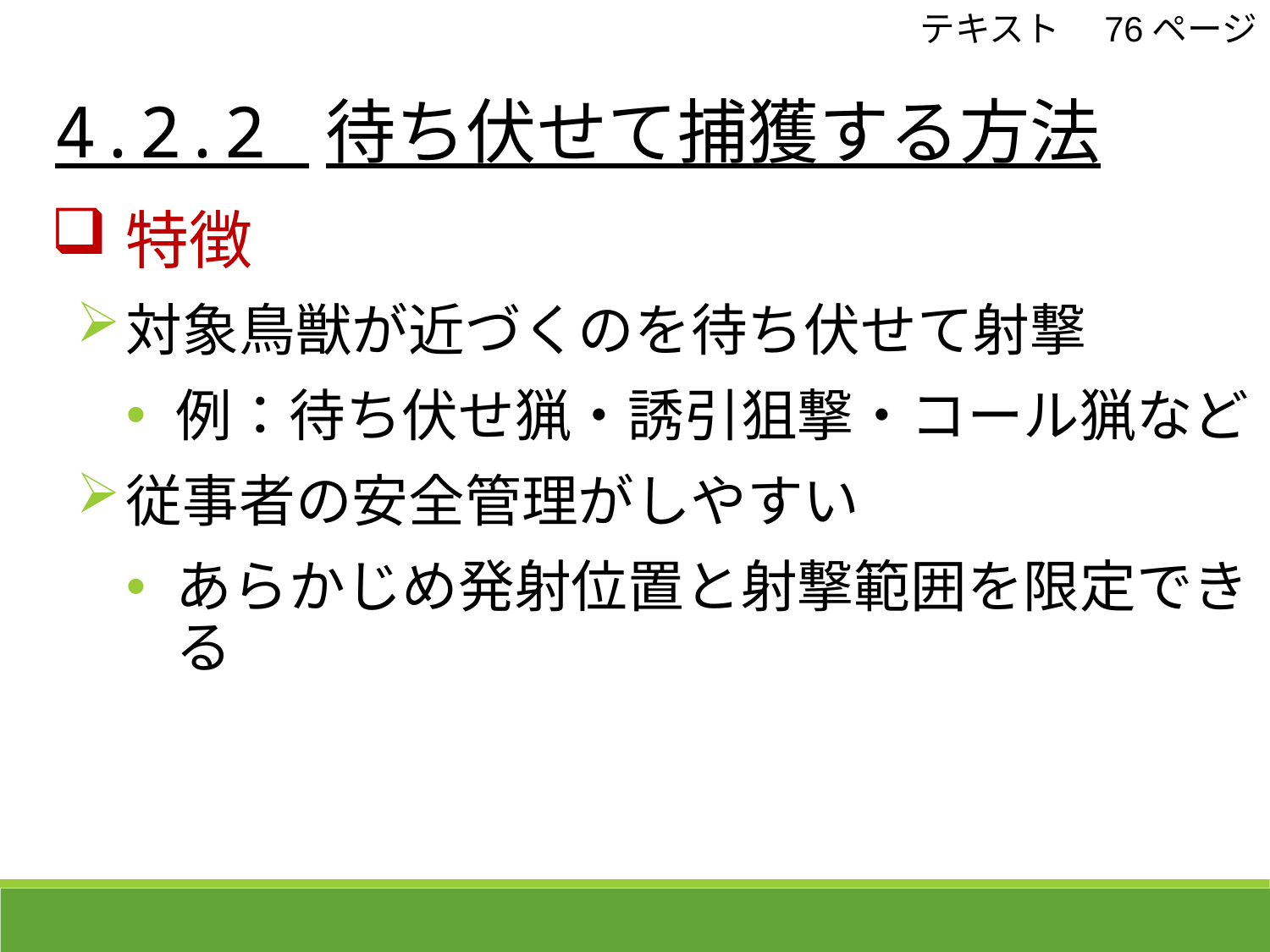

4.2.2 待ち伏せて捕獲する方法
テキスト　76ページ
特徴
対象鳥獣が近づくのを待ち伏せて射撃
例：待ち伏せ猟・誘引狙撃・コール猟など
従事者の安全管理がしやすい
あらかじめ発射位置と射撃範囲を限定できる